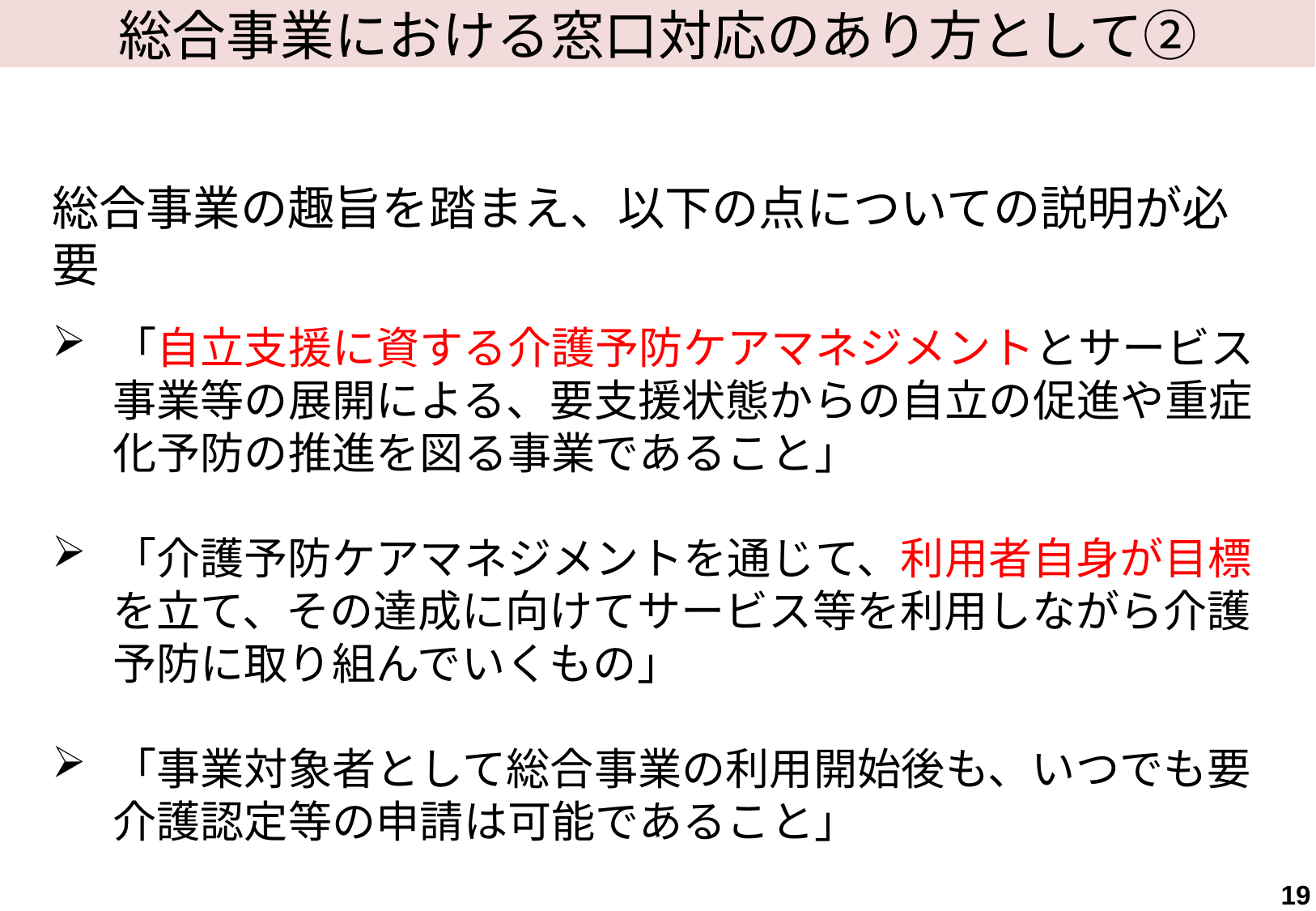

# 総合事業における窓口対応のあり方として②
総合事業の趣旨を踏まえ、以下の点についての説明が必要

「自立支援に資する介護予防ケアマネジメントとサービス事業等の展開による、要支援状態からの自立の促進や重症化予防の推進を図る事業であること」

「介護予防ケアマネジメントを通じて、利用者自身が目標を立て、その達成に向けてサービス等を利用しながら介護予防に取り組んでいくもの」

「事業対象者として総合事業の利用開始後も、いつでも要介護認定等の申請は可能であること」
19